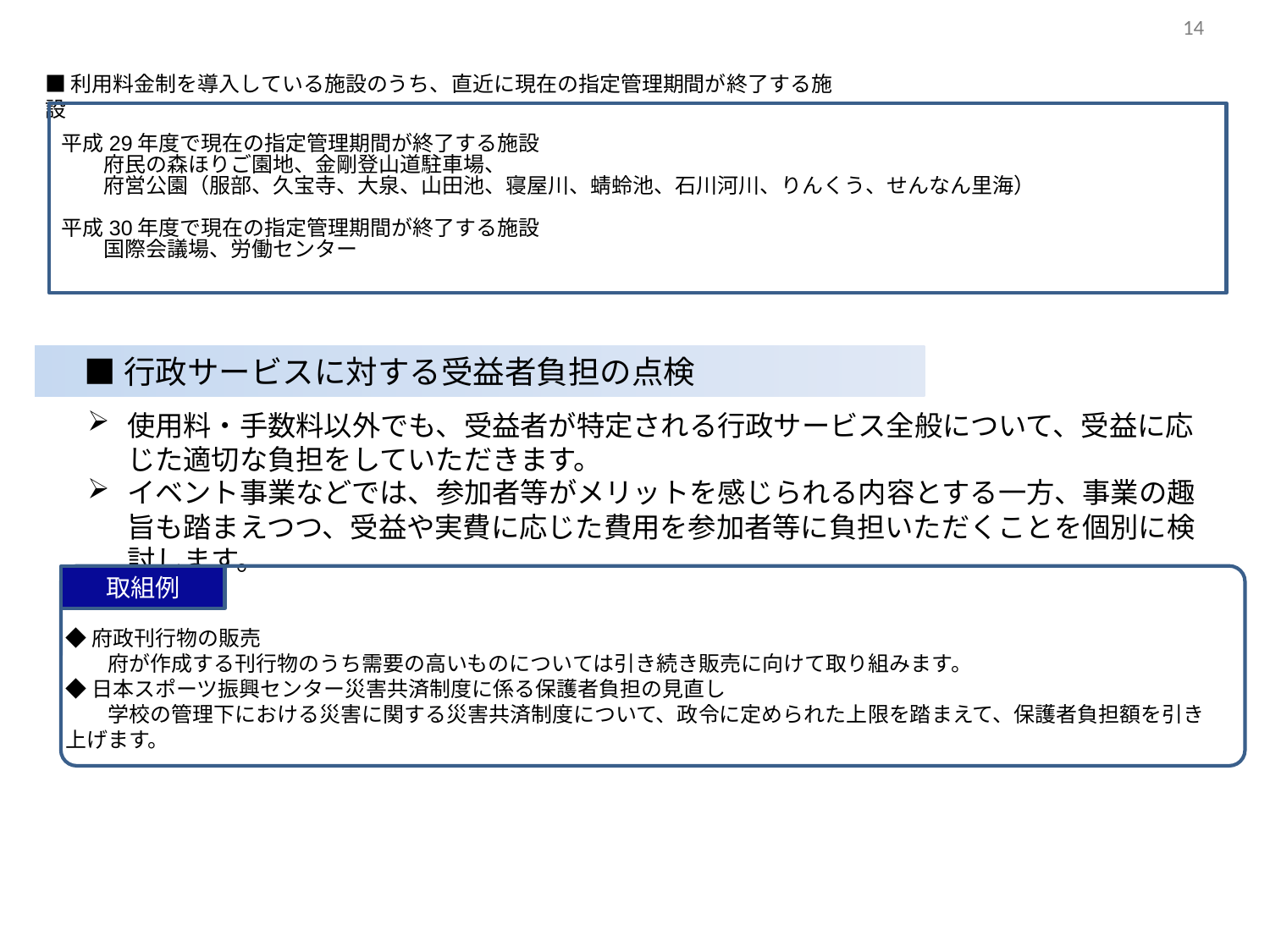

14
■利用料金制を導入している施設のうち、直近に現在の指定管理期間が終了する施設
平成29年度で現在の指定管理期間が終了する施設
　　府民の森ほりご園地、金剛登山道駐車場、
　　府営公園（服部、久宝寺、大泉、山田池、寝屋川、蜻蛉池、石川河川、りんくう、せんなん里海）

平成30年度で現在の指定管理期間が終了する施設
　　国際会議場、労働センター
■行政サービスに対する受益者負担の点検
使用料・手数料以外でも、受益者が特定される行政サービス全般について、受益に応じた適切な負担をしていただきます。
イベント事業などでは、参加者等がメリットを感じられる内容とする一方、事業の趣旨も踏まえつつ、受益や実費に応じた費用を参加者等に負担いただくことを個別に検討します。

取組例
◆府政刊行物の販売
　　府が作成する刊行物のうち需要の高いものについては引き続き販売に向けて取り組みます。
◆日本スポーツ振興センター災害共済制度に係る保護者負担の見直し
　　学校の管理下における災害に関する災害共済制度について、政令に定められた上限を踏まえて、保護者負担額を引き上げます。